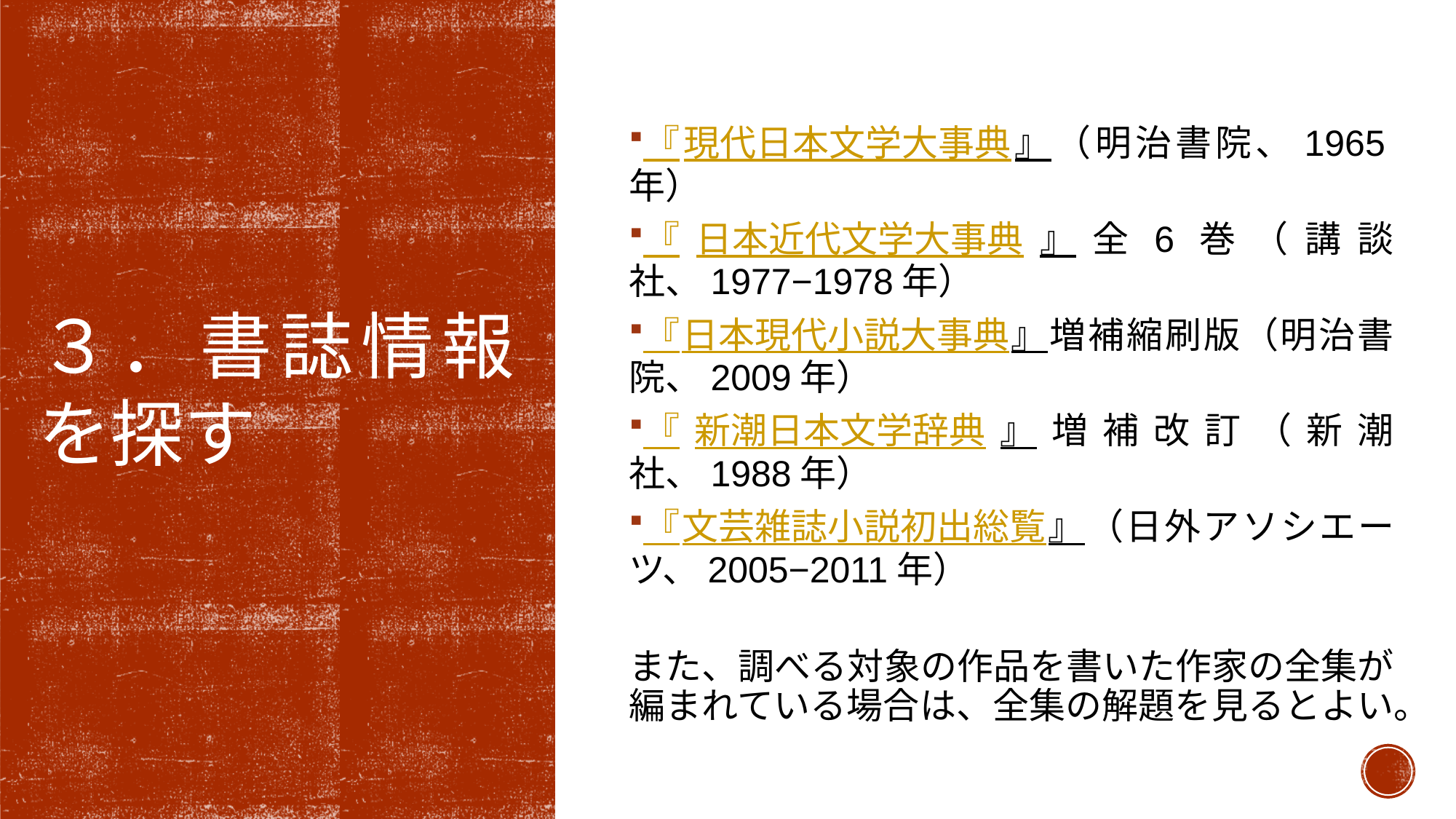

『現代日本文学大事典』（明治書院、1965年）
『日本近代文学大事典』全6巻（講談社、1977−1978年）
『日本現代小説大事典』増補縮刷版（明治書院、2009年）
『新潮日本文学辞典』増補改訂（新潮社、1988年）
『文芸雑誌小説初出総覧』（日外アソシエーツ、2005−2011年）

また、調べる対象の作品を書いた作家の全集が編まれている場合は、全集の解題を見るとよい。
３．書誌情報を探す

20